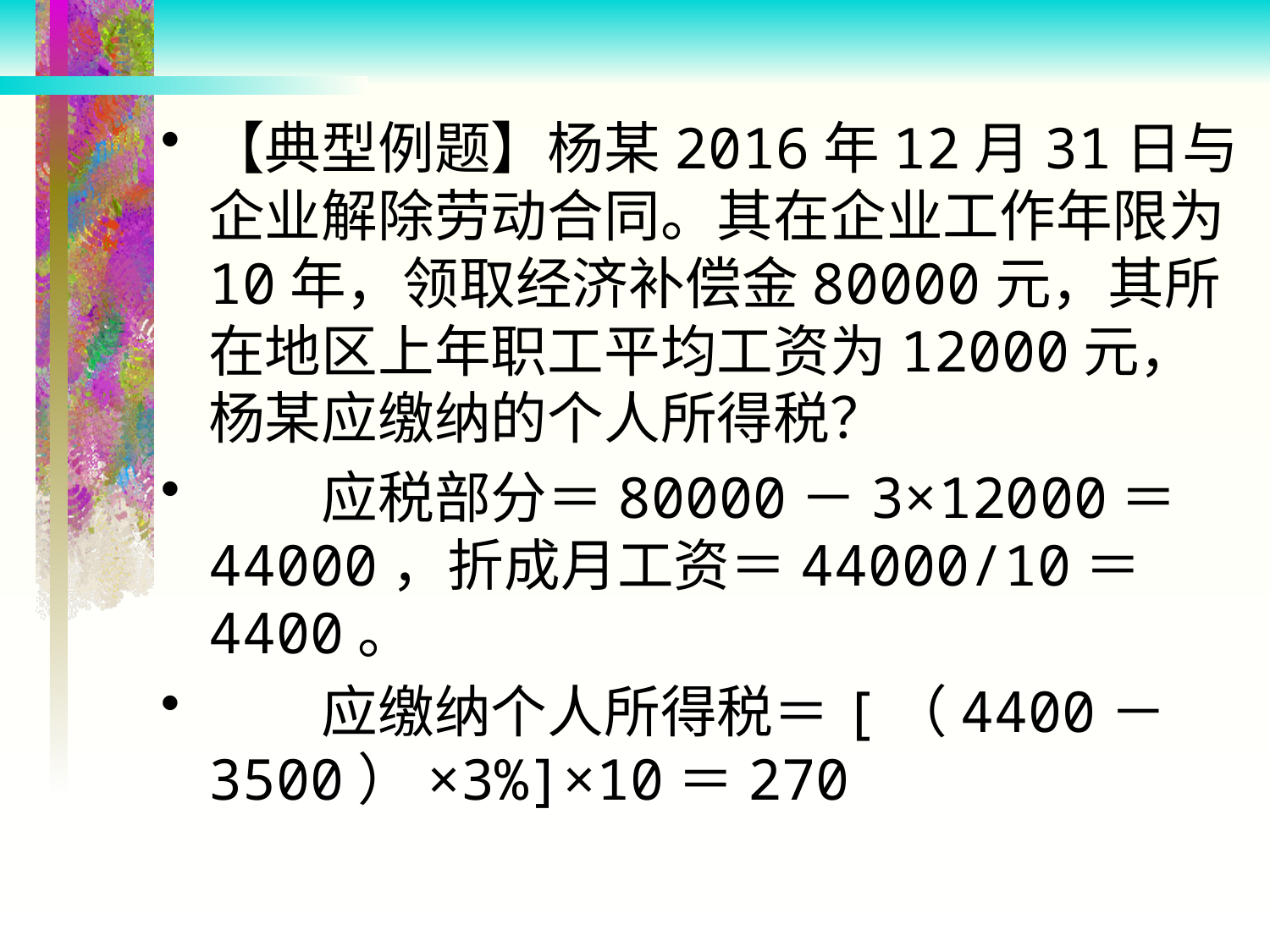

【典型例题】杨某2016年12月31日与企业解除劳动合同。其在企业工作年限为10年，领取经济补偿金80000元，其所在地区上年职工平均工资为12000元，杨某应缴纳的个人所得税？
　　应税部分＝80000－3×12000＝44000，折成月工资＝44000/10＝4400。
　　应缴纳个人所得税＝[（4400－3500）×3%]×10＝270